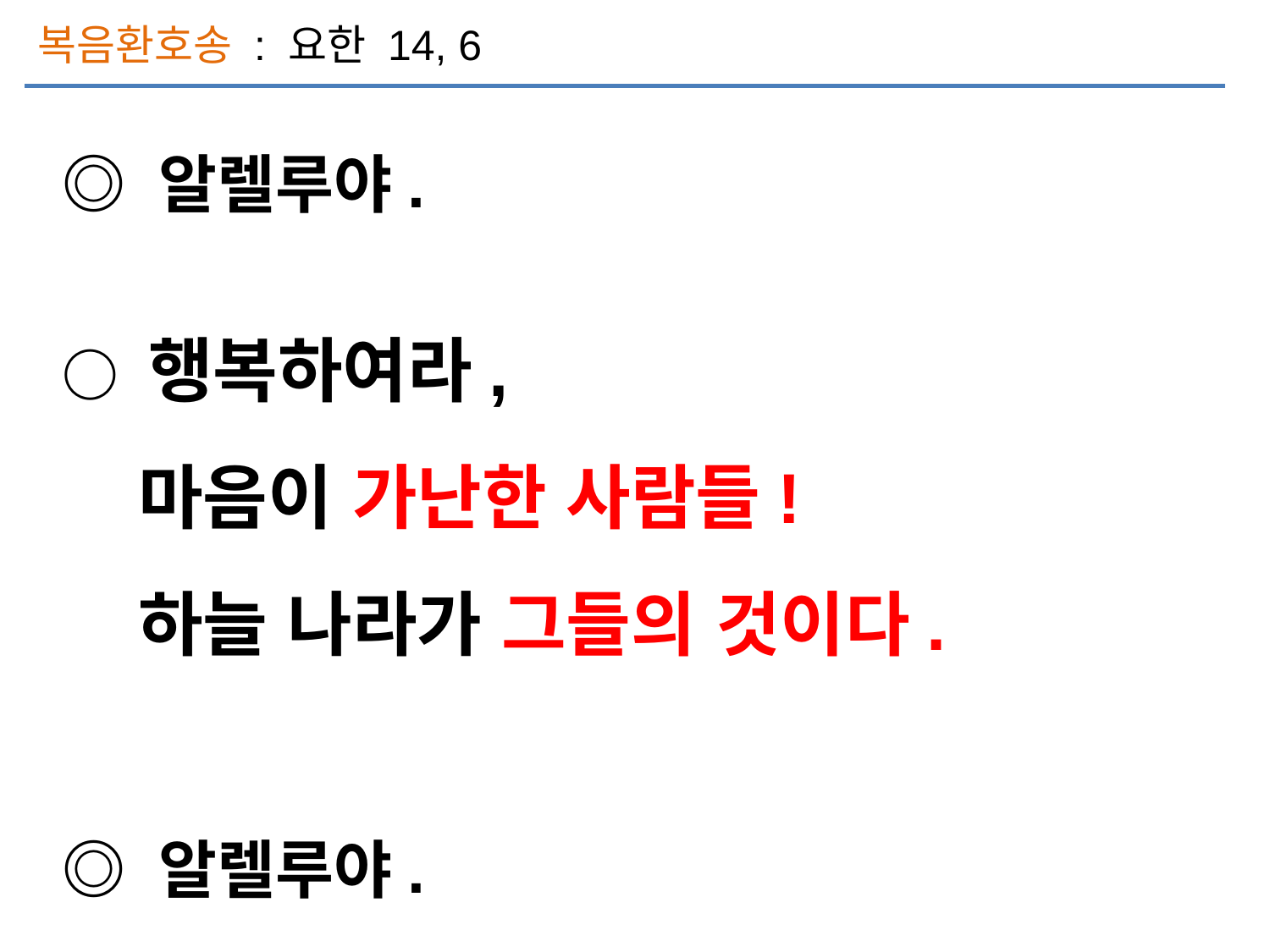

복음환호송 : 요한 14, 6
◎ 알렐루야.

○ 행복하여라,
   마음이 가난한 사람들!
   하늘 나라가 그들의 것이다.

◎ 알렐루야.